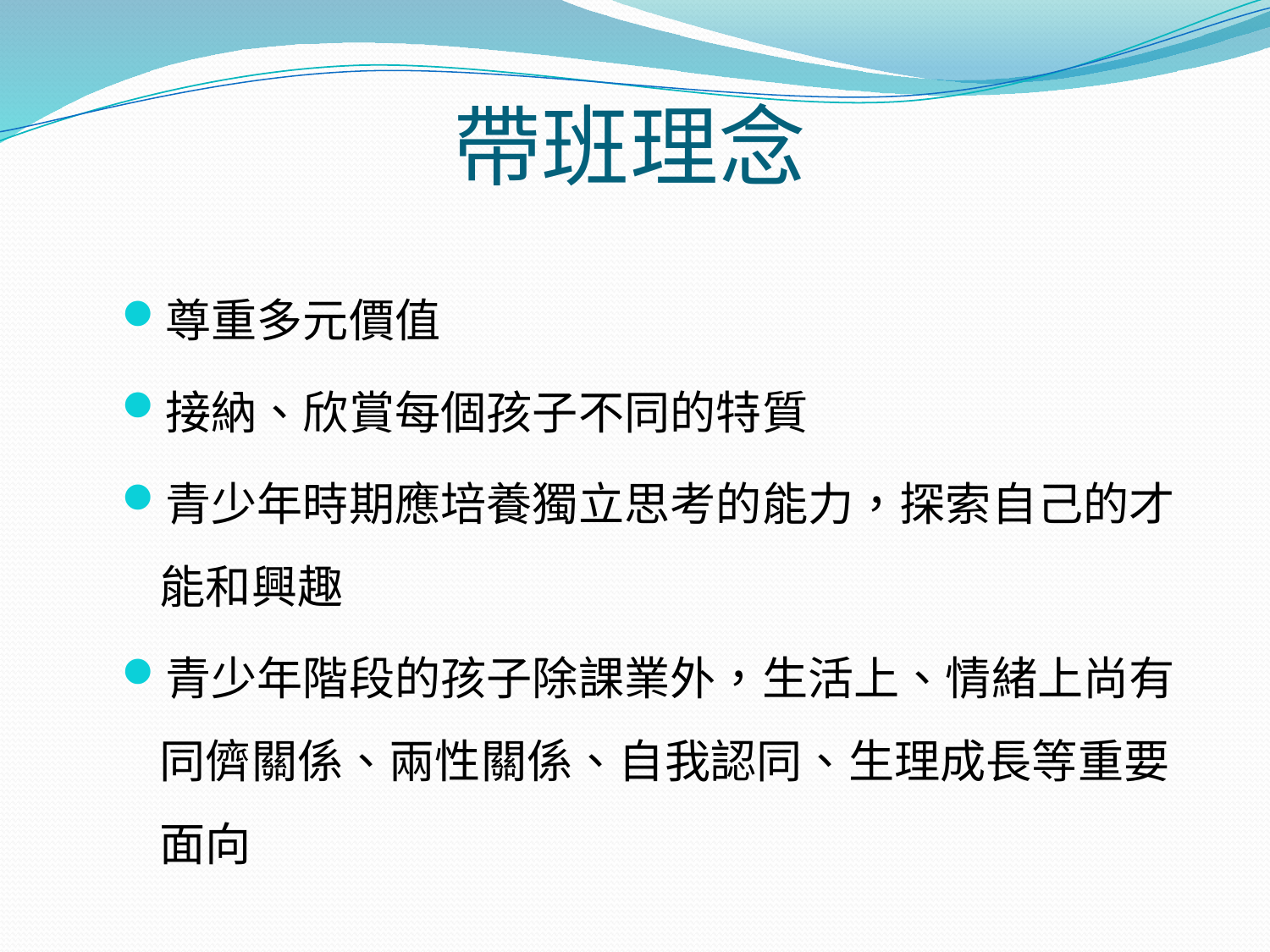

# 帶班理念
尊重多元價值
接納、欣賞每個孩子不同的特質
青少年時期應培養獨立思考的能力，探索自己的才能和興趣
青少年階段的孩子除課業外，生活上、情緒上尚有同儕關係、兩性關係、自我認同、生理成長等重要面向